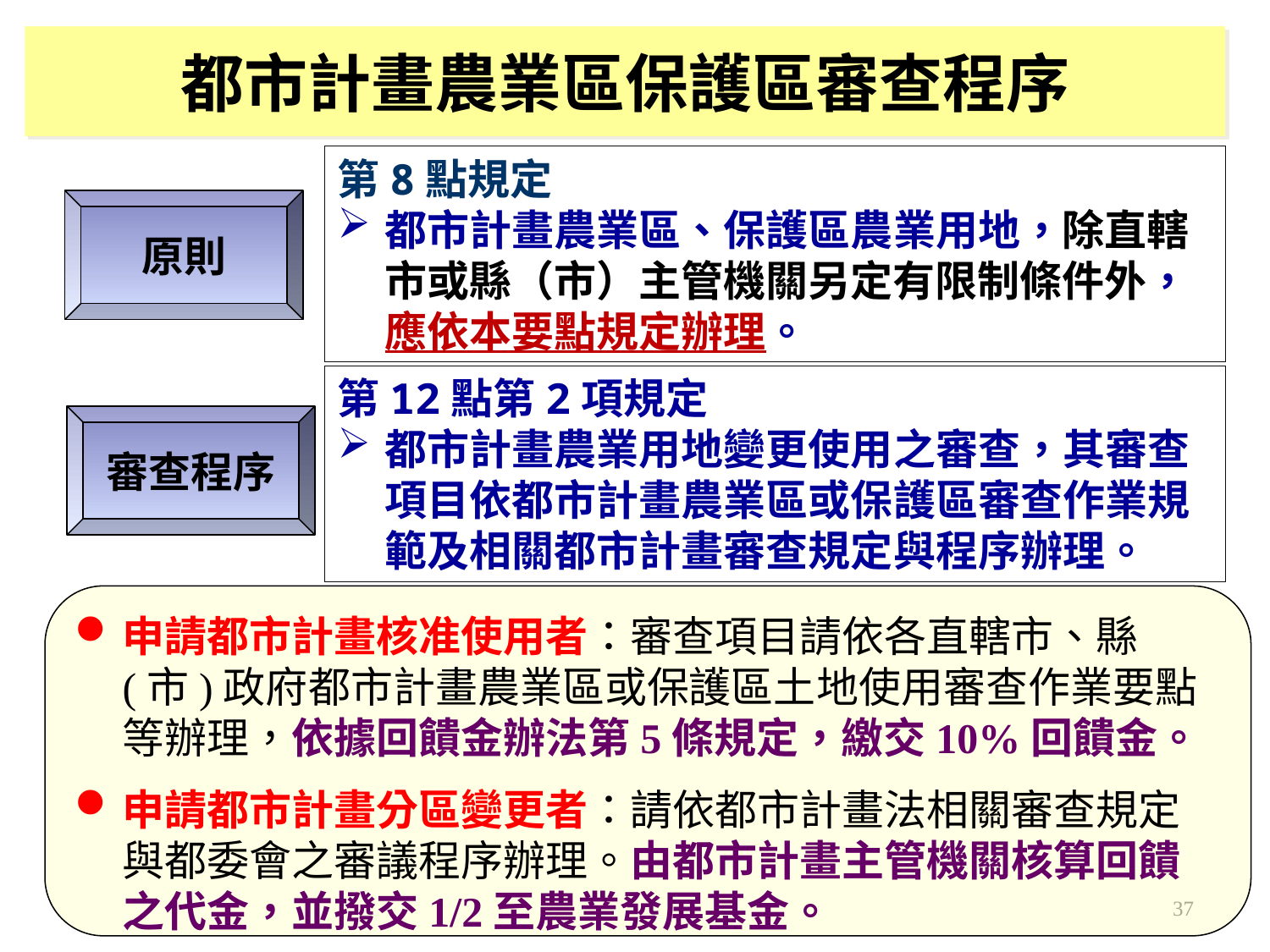

都市計畫農業區保護區審查程序

第8點規定
都市計畫農業區、保護區農業用地，除直轄市或縣（市）主管機關另定有限制條件外，應依本要點規定辦理。
原則
第12點第2項規定
都市計畫農業用地變更使用之審查，其審查項目依都市計畫農業區或保護區審查作業規範及相關都市計畫審查規定與程序辦理。
審查程序
申請都市計畫核准使用者：審查項目請依各直轄市、縣(市)政府都市計畫農業區或保護區土地使用審查作業要點等辦理，依據回饋金辦法第5條規定，繳交10%回饋金。
申請都市計畫分區變更者：請依都市計畫法相關審查規定與都委會之審議程序辦理。由都市計畫主管機關核算回饋之代金，並撥交1/2至農業發展基金。
37